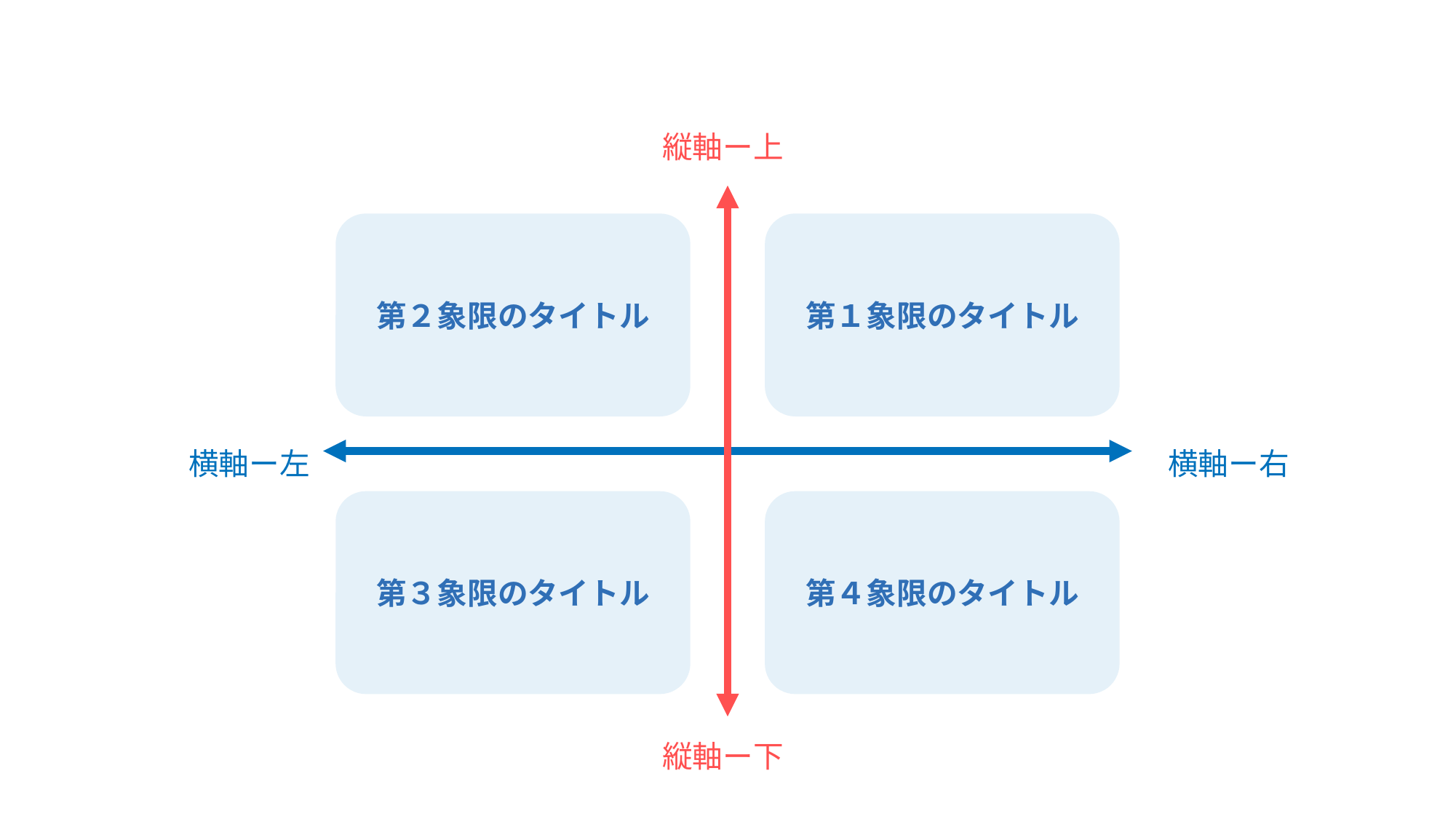

縦軸ー上

第２象限のタイトル
第１象限のタイトル
横軸ー左
横軸ー右

第３象限のタイトル
第４象限のタイトル
縦軸ー下